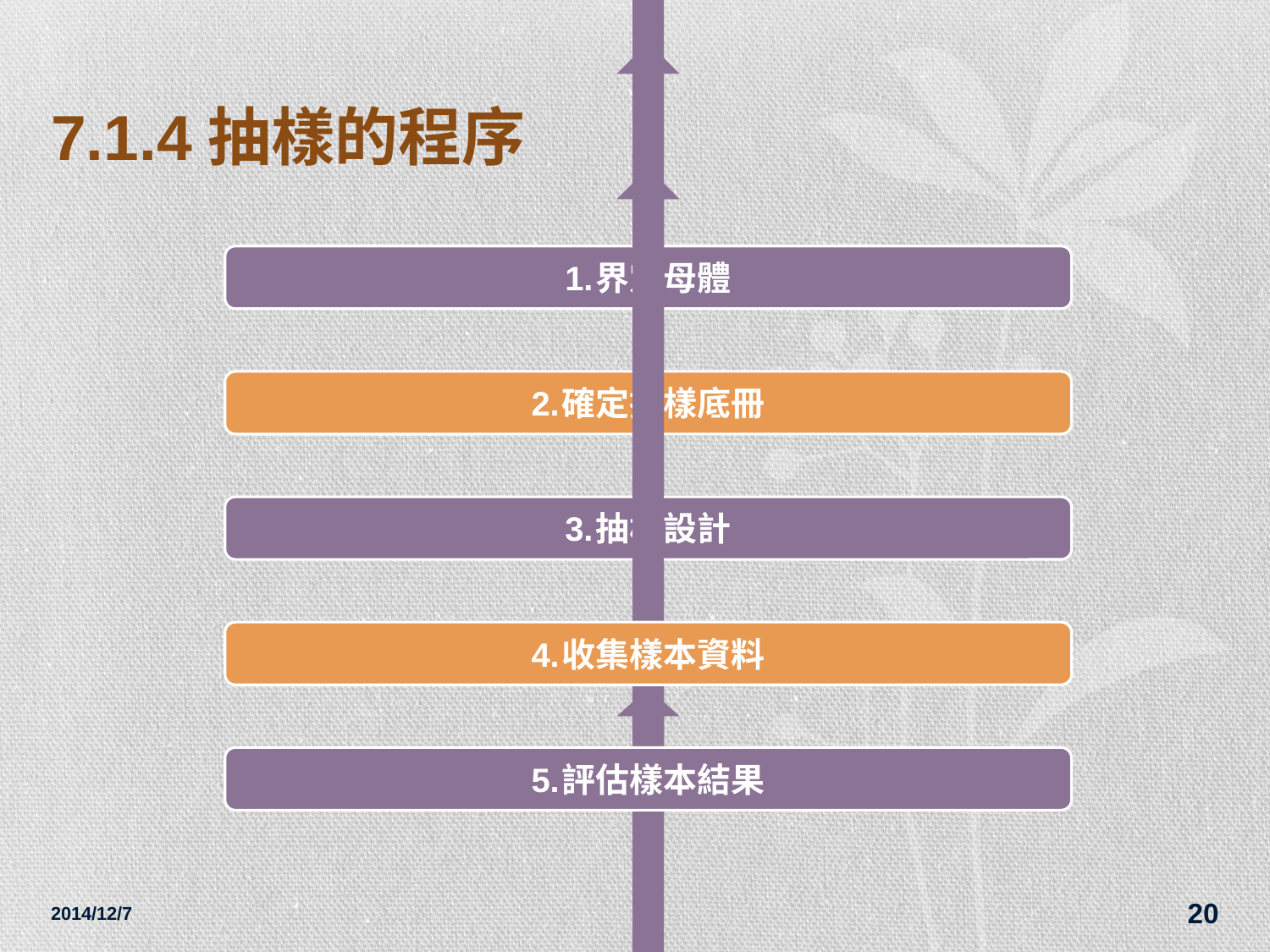

# 7.1.4抽樣的程序
1.界定母體
2.確定抽樣底冊
3.抽樣設計
4.收集樣本資料
5.評估樣本結果
2014/12/7
20